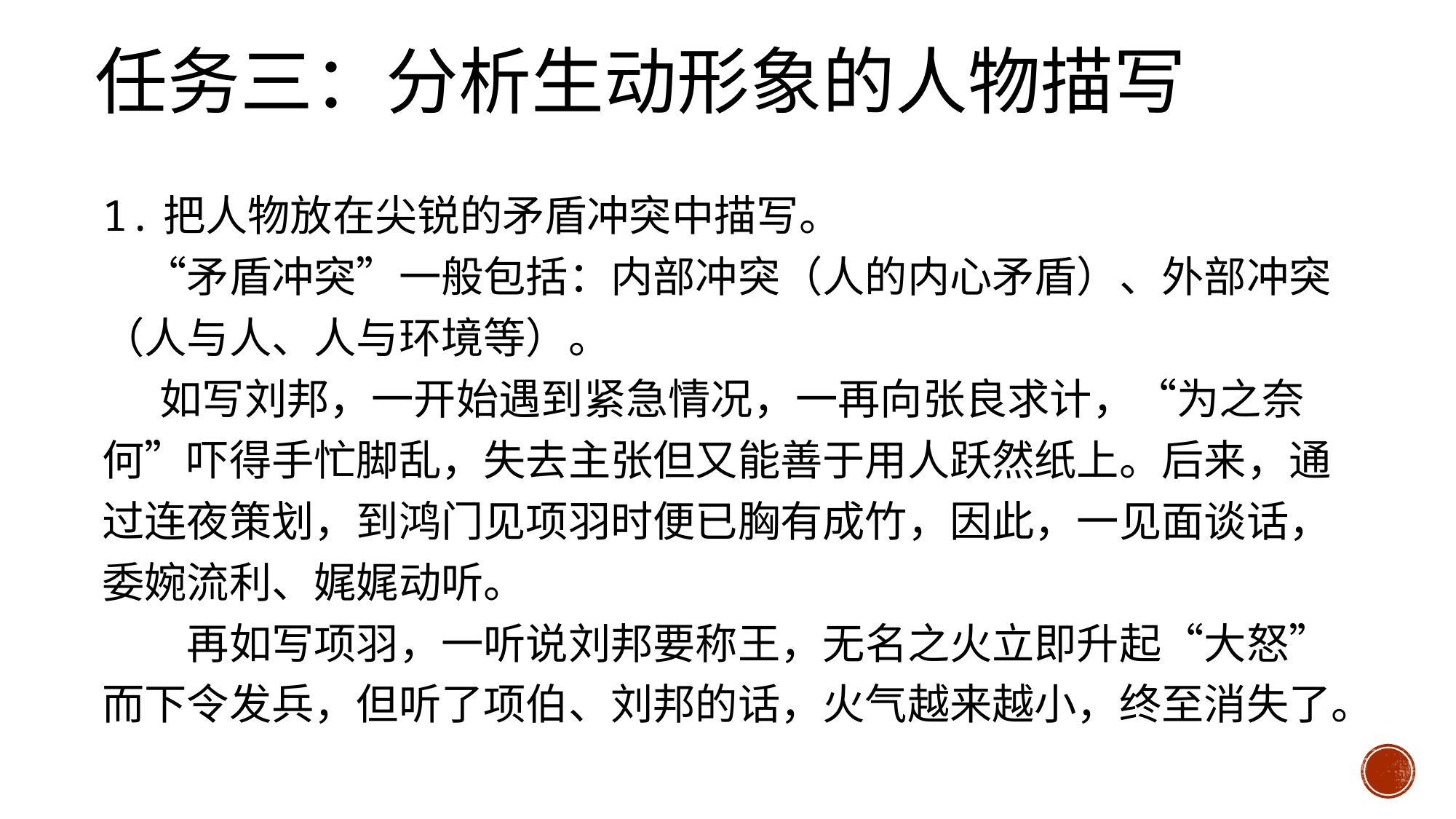

任务三：分析生动形象的人物描写
1.把人物放在尖锐的矛盾冲突中描写。
　“矛盾冲突”一般包括：内部冲突（人的内心矛盾）、外部冲突（人与人、人与环境等）。
     如写刘邦，一开始遇到紧急情况，一再向张良求计，“为之奈何”吓得手忙脚乱，失去主张但又能善于用人跃然纸上。后来，通过连夜策划，到鸿门见项羽时便已胸有成竹，因此，一见面谈话，委婉流利、娓娓动听。
　　再如写项羽，一听说刘邦要称王，无名之火立即升起“大怒”而下令发兵，但听了项伯、刘邦的话，火气越来越小，终至消失了。